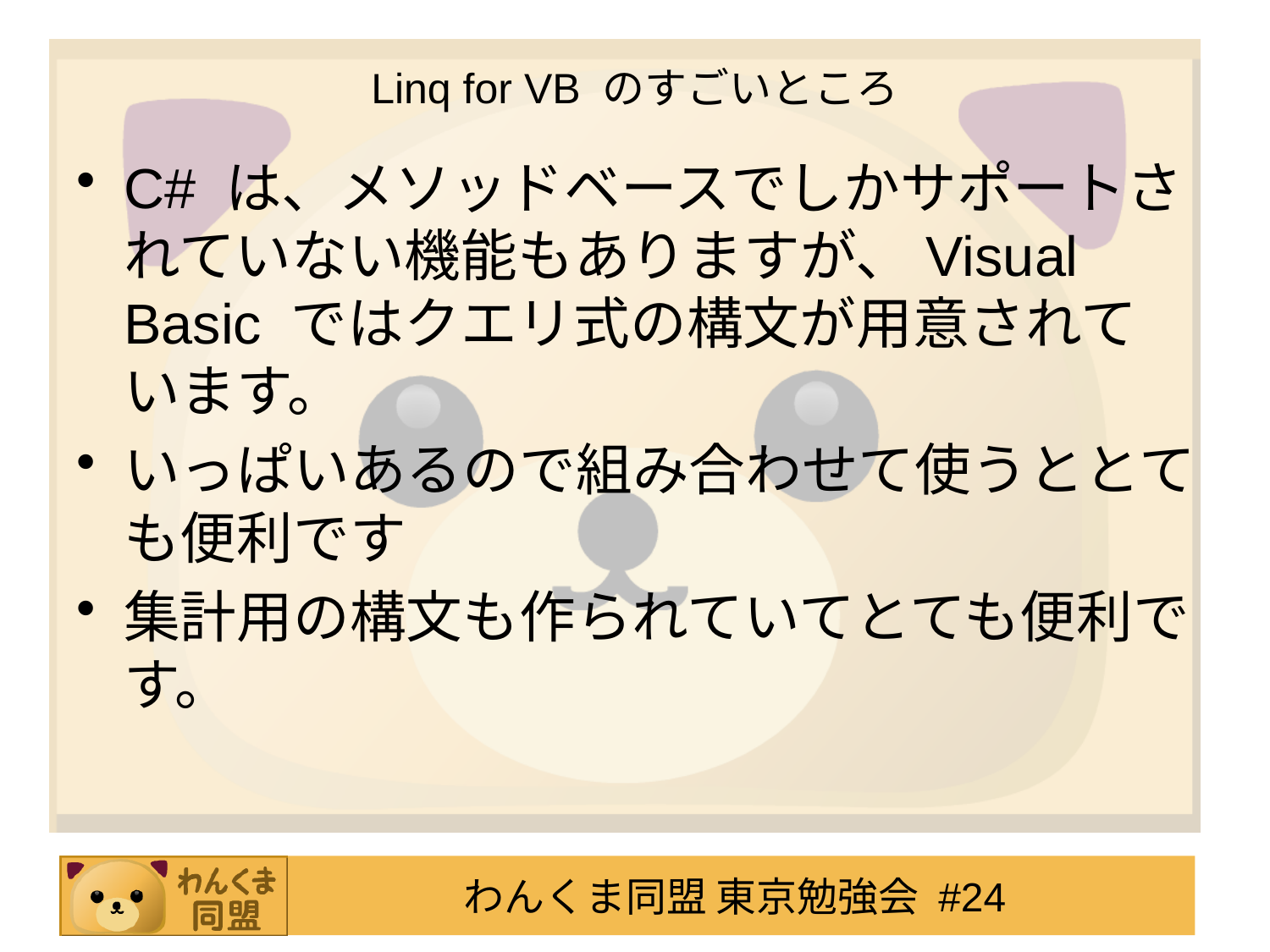

# Linq for VB のすごいところ
C# は、メソッドベースでしかサポートされていない機能もありますが、Visual Basic ではクエリ式の構文が用意されています。
いっぱいあるので組み合わせて使うととても便利です
集計用の構文も作られていてとても便利です。